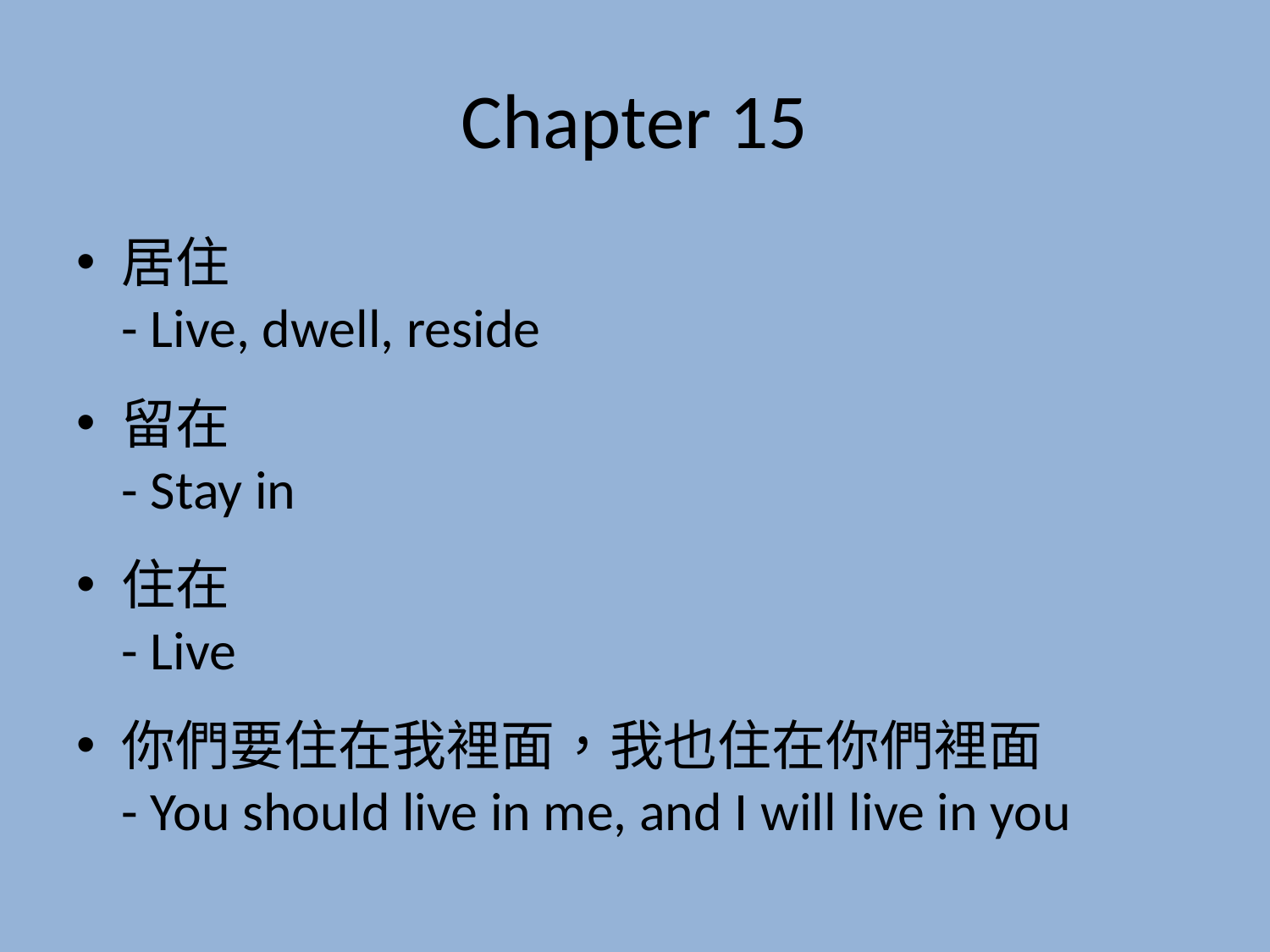

# Chapter 15
居住
- Live, dwell, reside
留在
- Stay in
住在
- Live
你們要住在我裡面，我也住在你們裡面
- You should live in me, and I will live in you